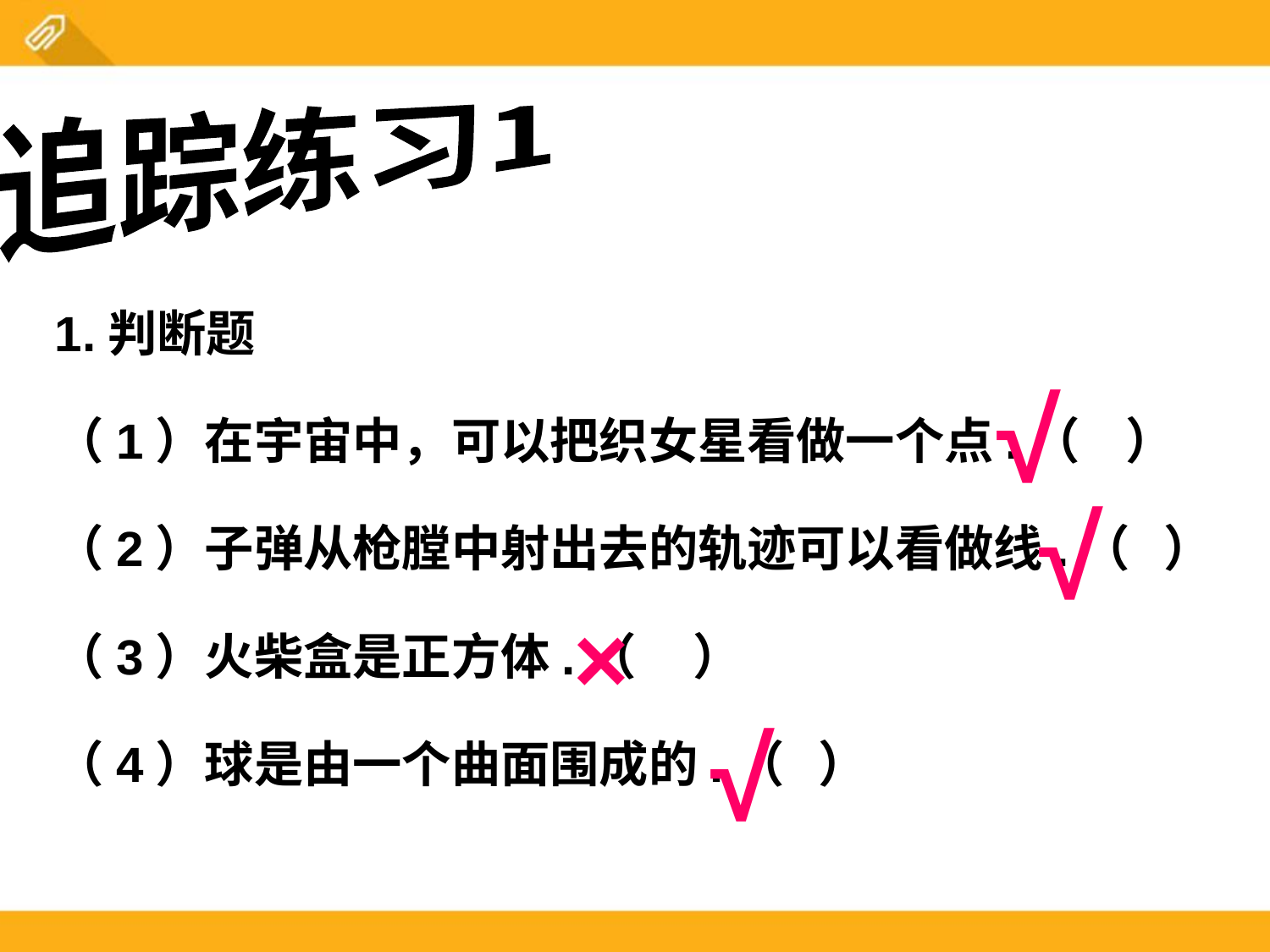

追踪练习1
1.判断题
（1）在宇宙中，可以把织女星看做一个点.（    ）
（2）子弹从枪膛中射出去的轨迹可以看做线.（   ）
（3）火柴盒是正方体.（     ）
（4）球是由一个曲面围成的.（   ）
√
√
×
√